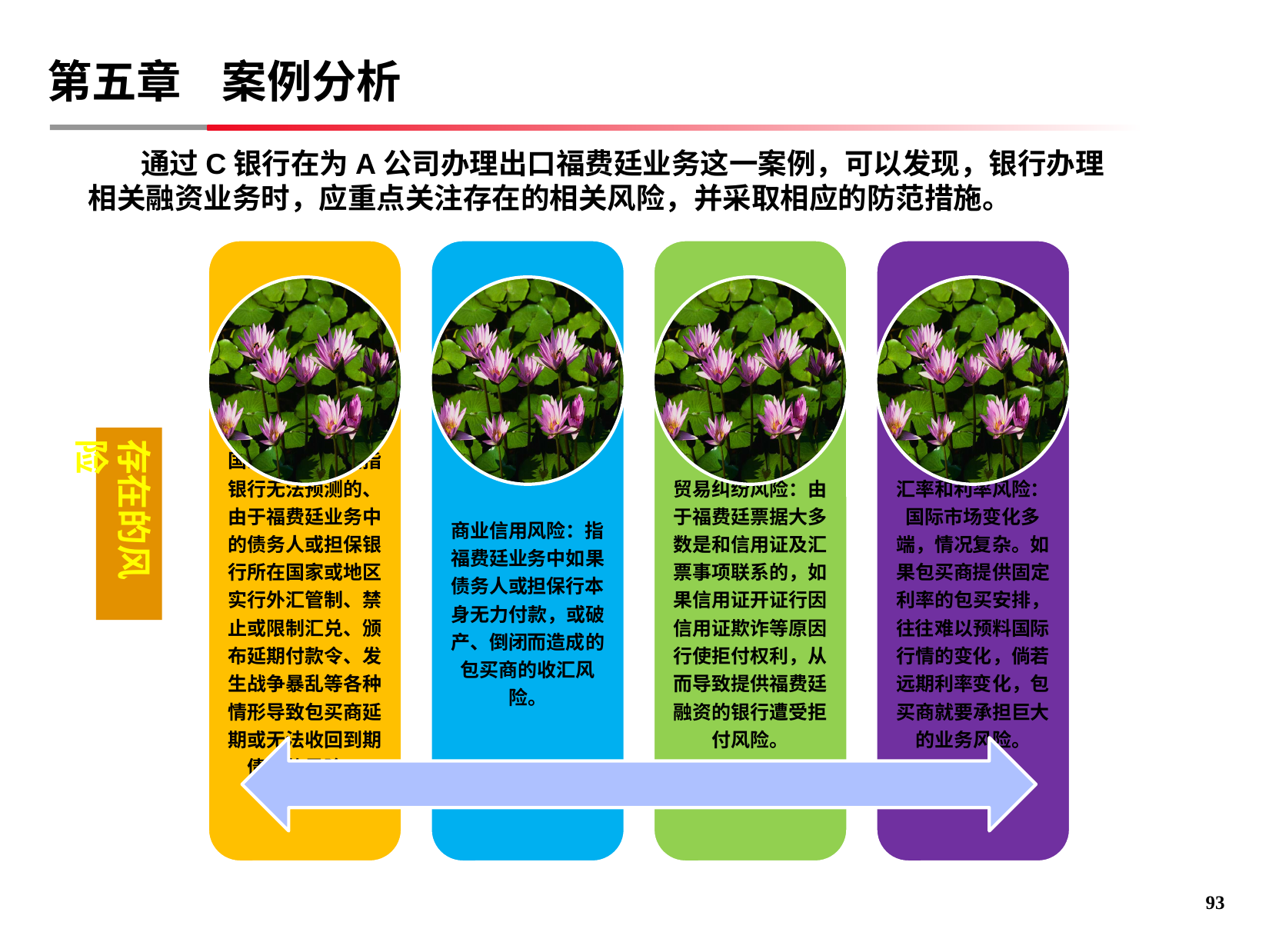

第五章    案例分析
       通过C银行在为A公司办理出口福费廷业务这一案例，可以发现，银行办理相关融资业务时，应重点关注存在的相关风险，并采取相应的防范措施。
国家风险：这是指银行无法预测的、由于福费廷业务中的债务人或担保银行所在国家或地区实行外汇管制、禁止或限制汇兑、颁布延期付款令、发生战争暴乱等各种情形导致包买商延期或无法收回到期债权的风险。
商业信用风险：指福费廷业务中如果债务人或担保行本身无力付款，或破产、倒闭而造成的包买商的收汇风险。
汇率和利率风险：国际市场变化多端，情况复杂。如果包买商提供固定利率的包买安排，往往难以预料国际行情的变化，倘若远期利率变化，包买商就要承担巨大的业务风险。
贸易纠纷风险：由于福费廷票据大多数是和信用证及汇票事项联系的，如果信用证开证行因信用证欺诈等原因行使拒付权利，从而导致提供福费廷融资的银行遭受拒付风险。
存在的风险
93